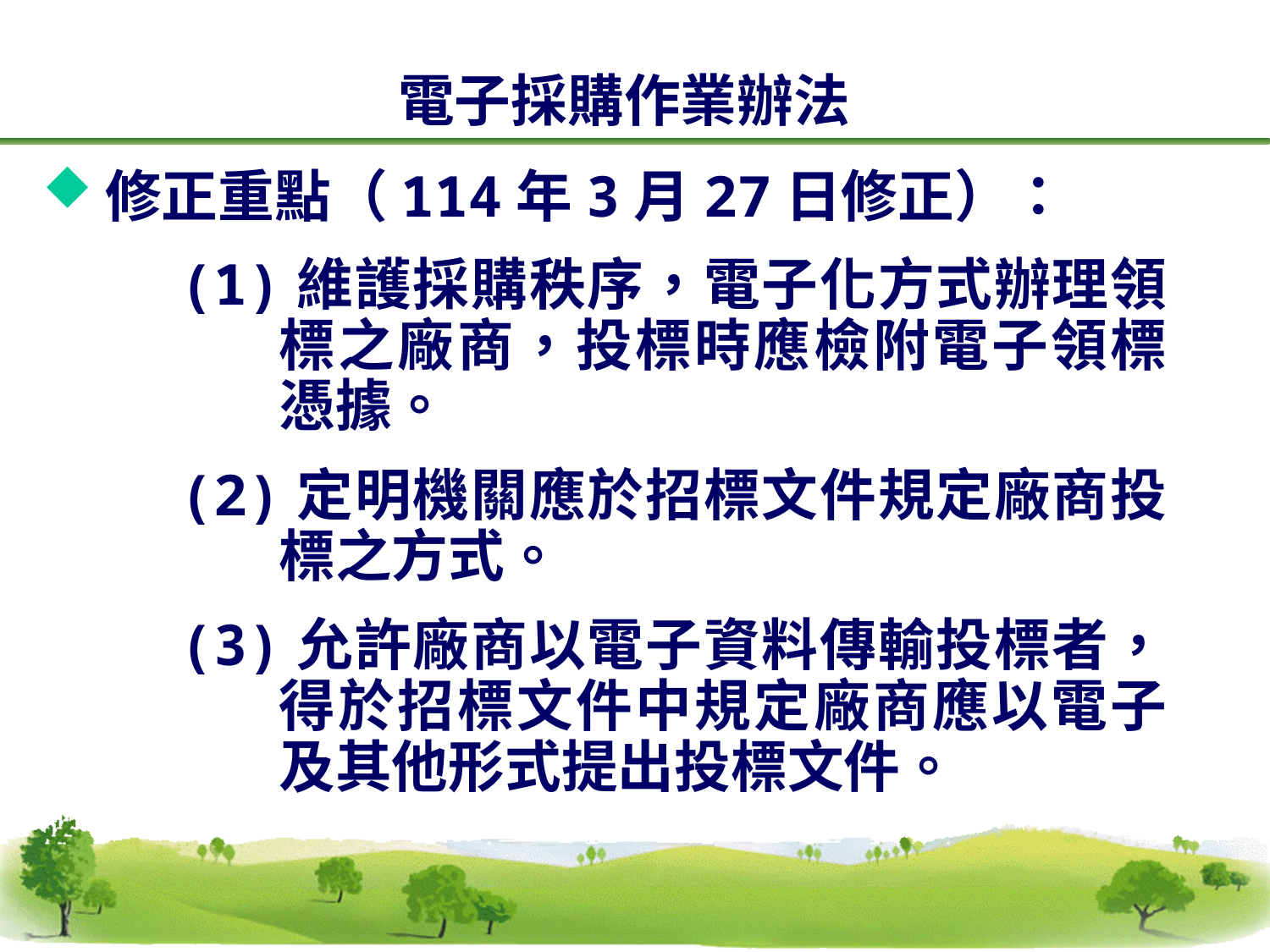

電子採購作業辦法
修正重點（114年3月27日修正）：
(1)維護採購秩序，電子化方式辦理領標之廠商，投標時應檢附電子領標憑據。
(2)定明機關應於招標文件規定廠商投標之方式。
(3)允許廠商以電子資料傳輸投標者，得於招標文件中規定廠商應以電子及其他形式提出投標文件。